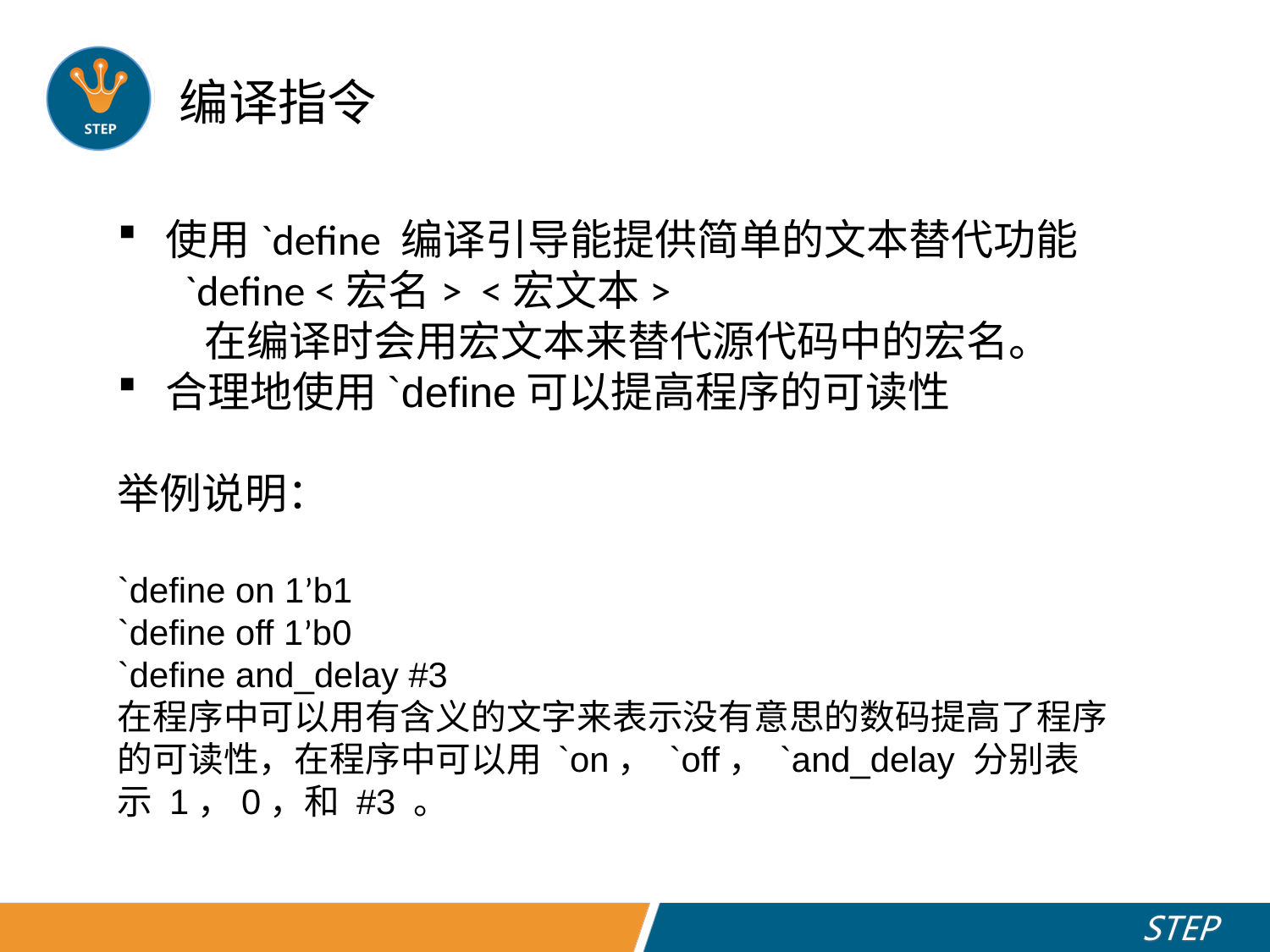

# 编译指令
使用`define 编译引导能提供简单的文本替代功能
       `define <宏名>  <宏文本>
        在编译时会用宏文本来替代源代码中的宏名。
合理地使用`define可以提高程序的可读性

举例说明：

`define on 1’b1
`define off 1’b0
`define and_delay #3
在程序中可以用有含义的文字来表示没有意思的数码提高了程序
的可读性，在程序中可以用 `on， `off， `and_delay 分别表
示 1，0，和 #3 。